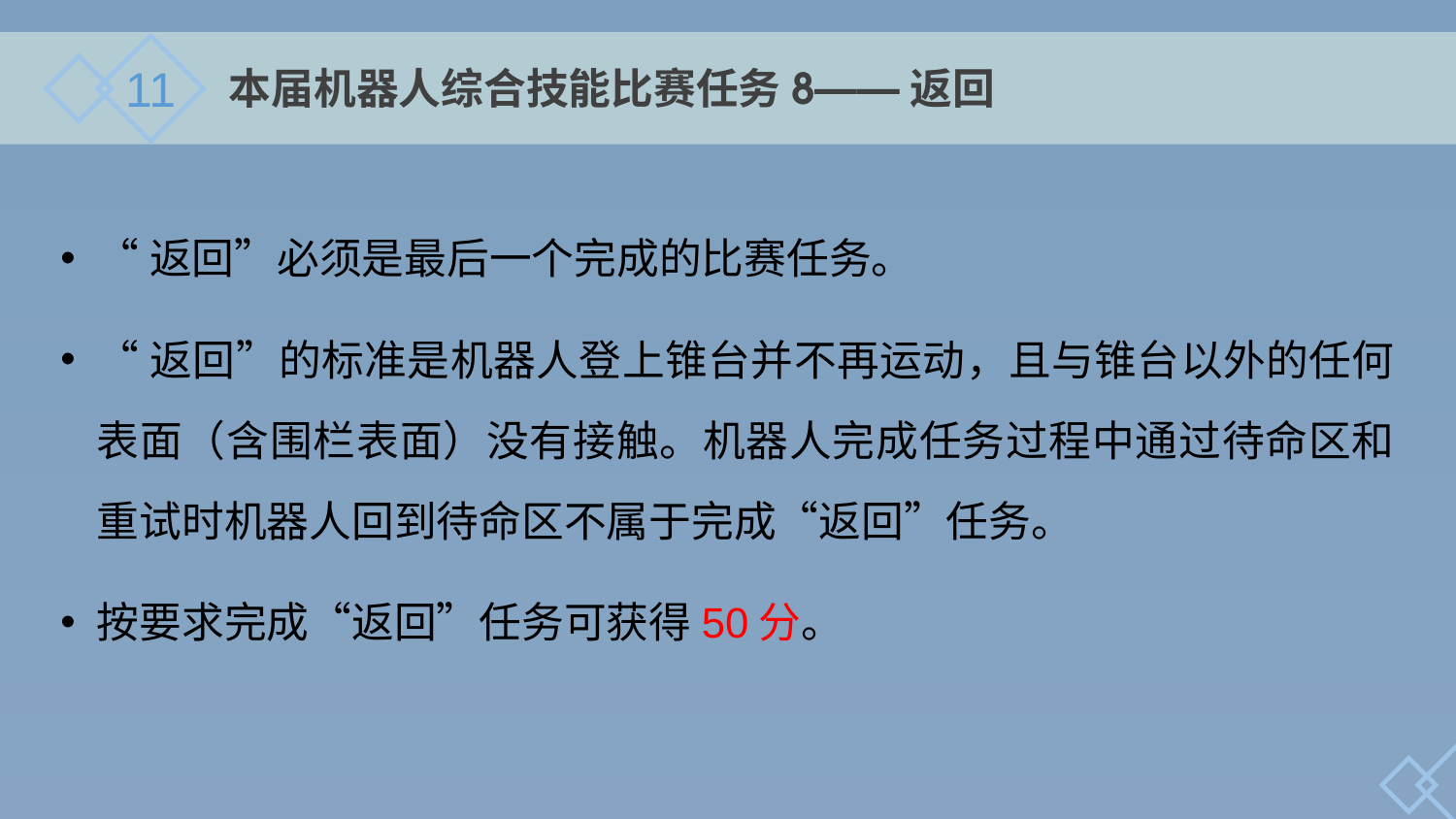

11
本届机器人综合技能比赛任务8——返回

“返回”必须是最后一个完成的比赛任务。
“返回”的标准是机器人登上锥台并不再运动，且与锥台以外的任何表面（含围栏表面）没有接触。机器人完成任务过程中通过待命区和重试时机器人回到待命区不属于完成“返回”任务。
按要求完成“返回”任务可获得50分。